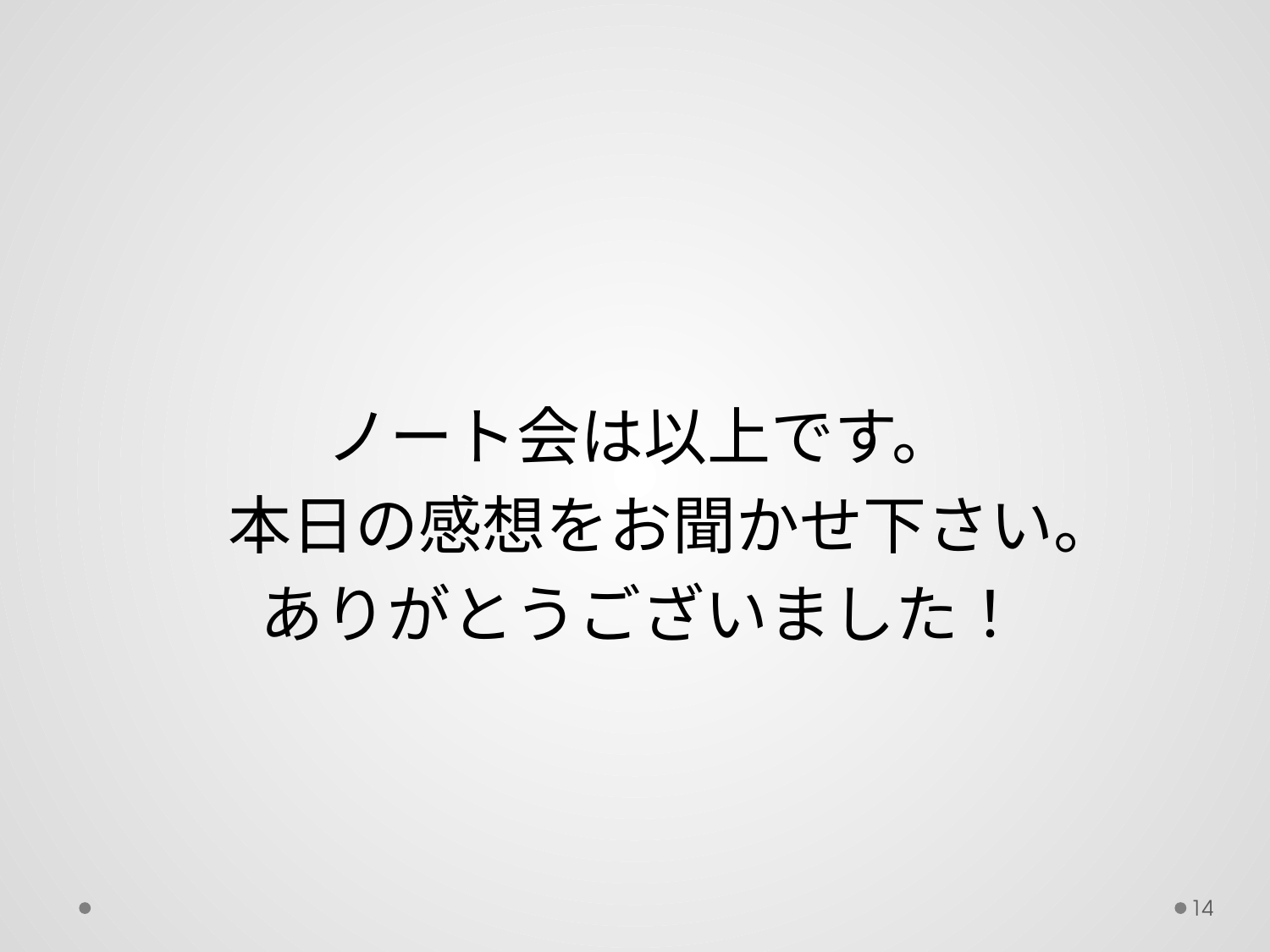

ノート会は以上です。
本日の感想をお聞かせ下さい。
ありがとうございました！
14